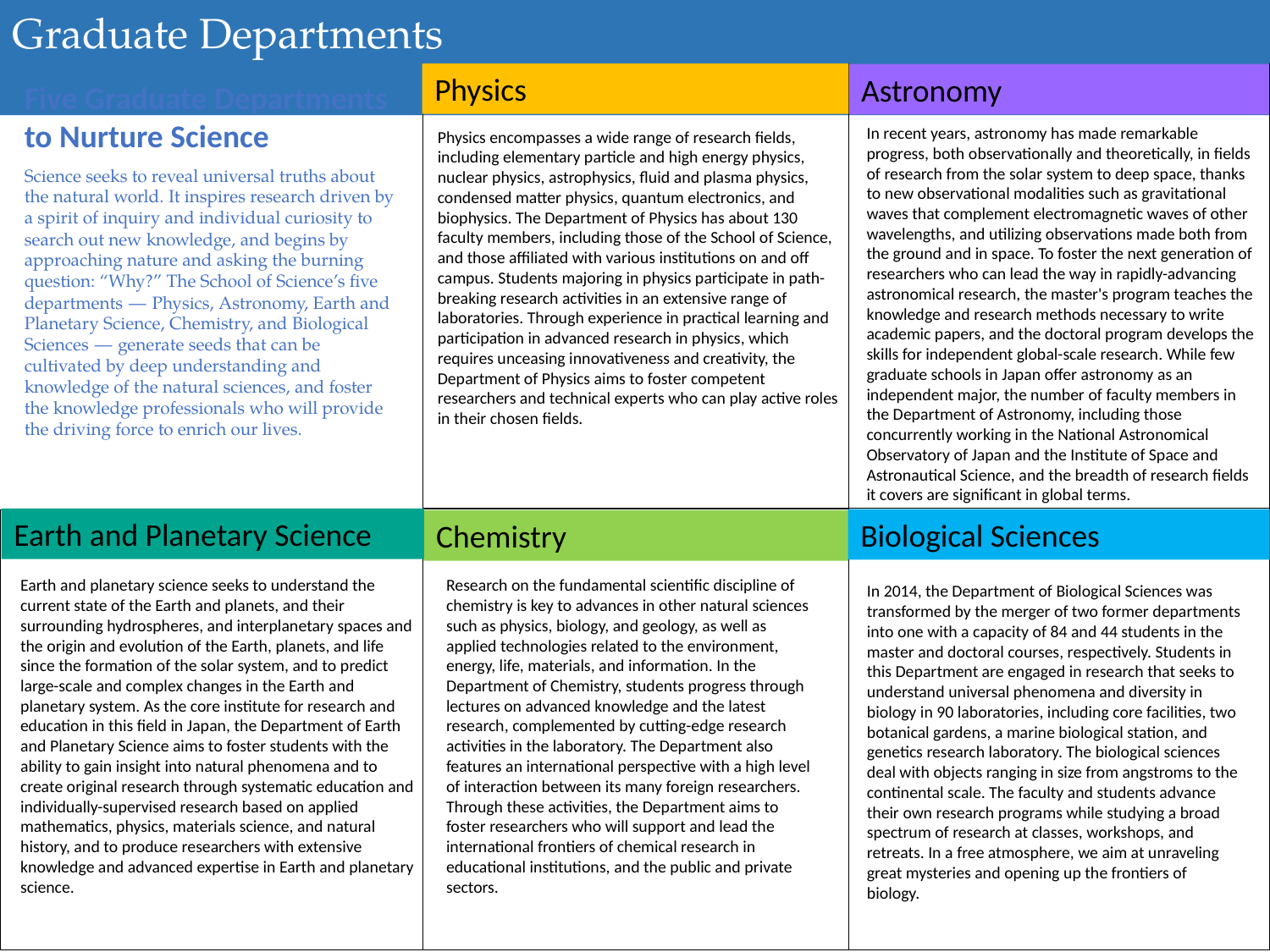

# 理学系研究科
Graduate Departments

Physics
Astronomy
|  |  |  |
| --- | --- | --- |
|  |  |  |
Five Graduate Departments to Nurture Science

Science seeks to reveal universal truths about the natural world. It inspires research driven by a spirit of inquiry and individual curiosity to search out new knowledge, and begins by approaching nature and asking the burning question: “Why?” The School of Science’s five departments ― Physics, Astronomy, Earth and Planetary Science, Chemistry, and Biological Sciences ― generate seeds that can be cultivated by deep understanding and knowledge of the natural sciences, and foster the knowledge professionals who will provide the driving force to enrich our lives.
In recent years, astronomy has made remarkable progress, both observationally and theoretically, in fields of research from the solar system to deep space, thanks to new observational modalities such as gravitational waves that complement electromagnetic waves of other wavelengths, and utilizing observations made both from the ground and in space. To foster the next generation of researchers who can lead the way in rapidly-advancing astronomical research, the master's program teaches the knowledge and research methods necessary to write academic papers, and the doctoral program develops the skills for independent global-scale research. While few graduate schools in Japan offer astronomy as an independent major, the number of faculty members in the Department of Astronomy, including those concurrently working in the National Astronomical Observatory of Japan and the Institute of Space and Astronautical Science, and the breadth of research fields it covers are significant in global terms.
Physics encompasses a wide range of research fields, including elementary particle and high energy physics, nuclear physics, astrophysics, fluid and plasma physics, condensed matter physics, quantum electronics, and biophysics. The Department of Physics has about 130 faculty members, including those of the School of Science, and those affiliated with various institutions on and off campus. Students majoring in physics participate in path-breaking research activities in an extensive range of laboratories. Through experience in practical learning and participation in advanced research in physics, which requires unceasing innovativeness and creativity, the Department of Physics aims to foster competent researchers and technical experts who can play active roles in their chosen fields.
Earth and Planetary Science

Biological Sciences

Chemistry
Earth and planetary science seeks to understand the current state of the Earth and planets, and their surrounding hydrospheres, and interplanetary spaces and the origin and evolution of the Earth, planets, and life since the formation of the solar system, and to predict large-scale and complex changes in the Earth and planetary system. As the core institute for research and education in this field in Japan, the Department of Earth and Planetary Science aims to foster students with the ability to gain insight into natural phenomena and to create original research through systematic education and individually-supervised research based on applied mathematics, physics, materials science, and natural history, and to produce researchers with extensive knowledge and advanced expertise in Earth and planetary science.
Research on the fundamental scientific discipline of chemistry is key to advances in other natural sciences such as physics, biology, and geology, as well as applied technologies related to the environment, energy, life, materials, and information. In the Department of Chemistry, students progress through lectures on advanced knowledge and the latest research, complemented by cutting-edge research activities in the laboratory. The Department also features an international perspective with a high level of interaction between its many foreign researchers. Through these activities, the Department aims to foster researchers who will support and lead the international frontiers of chemical research in educational institutions, and the public and private sectors.
In 2014, the Department of Biological Sciences was transformed by the merger of two former departments into one with a capacity of 84 and 44 students in the master and doctoral courses, respectively. Students in this Department are engaged in research that seeks to understand universal phenomena and diversity in biology in 90 laboratories, including core facilities, two botanical gardens, a marine biological station, and genetics research laboratory. The biological sciences deal with objects ranging in size from angstroms to the continental scale. The faculty and students advance their own research programs while studying a broad spectrum of research at classes, workshops, and retreats. In a free atmosphere, we aim at unraveling great mysteries and opening up the frontiers of biology.